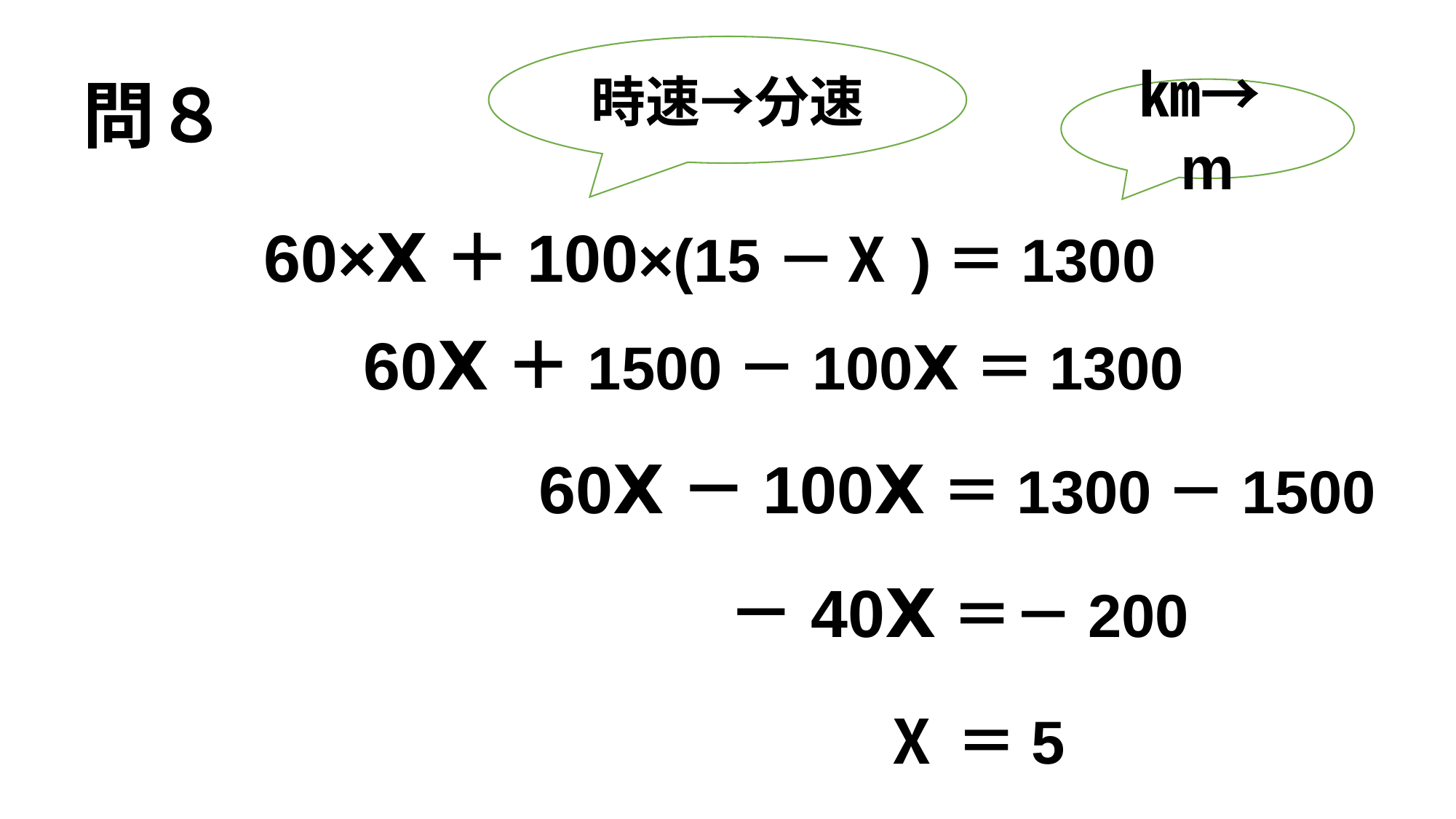

時速→分速
問８
㎞→m
60×Ⅹ＋100×(15－Ⅹ)＝1300
　   60Ⅹ＋1500－100Ⅹ＝1300
60Ⅹ－100Ⅹ＝1300－1500
　　　　　　　  －40Ⅹ＝－200
 Ⅹ＝5